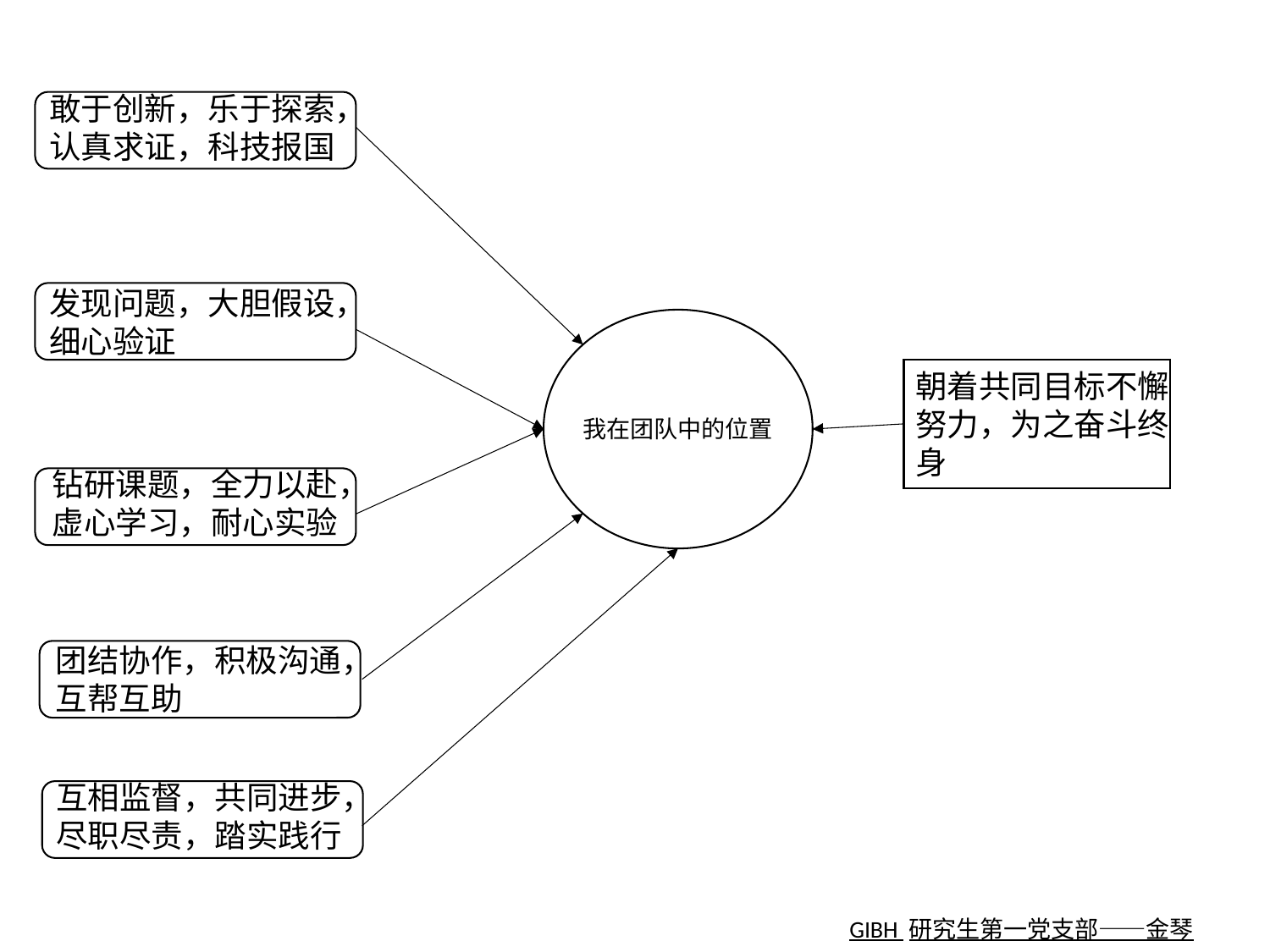

敢于创新，乐于探索，
认真求证，科技报国

发现问题，大胆假设，
细心验证

朝着共同目标不懈
努力，为之奋斗终
身

我在团队中的位置
钻研课题，全力以赴，
虚心学习，耐心实验

团结协作，积极沟通，
互帮互助

互相监督，共同进步，
尽职尽责，踏实践行

GIBH 研究生第一党支部——金琴